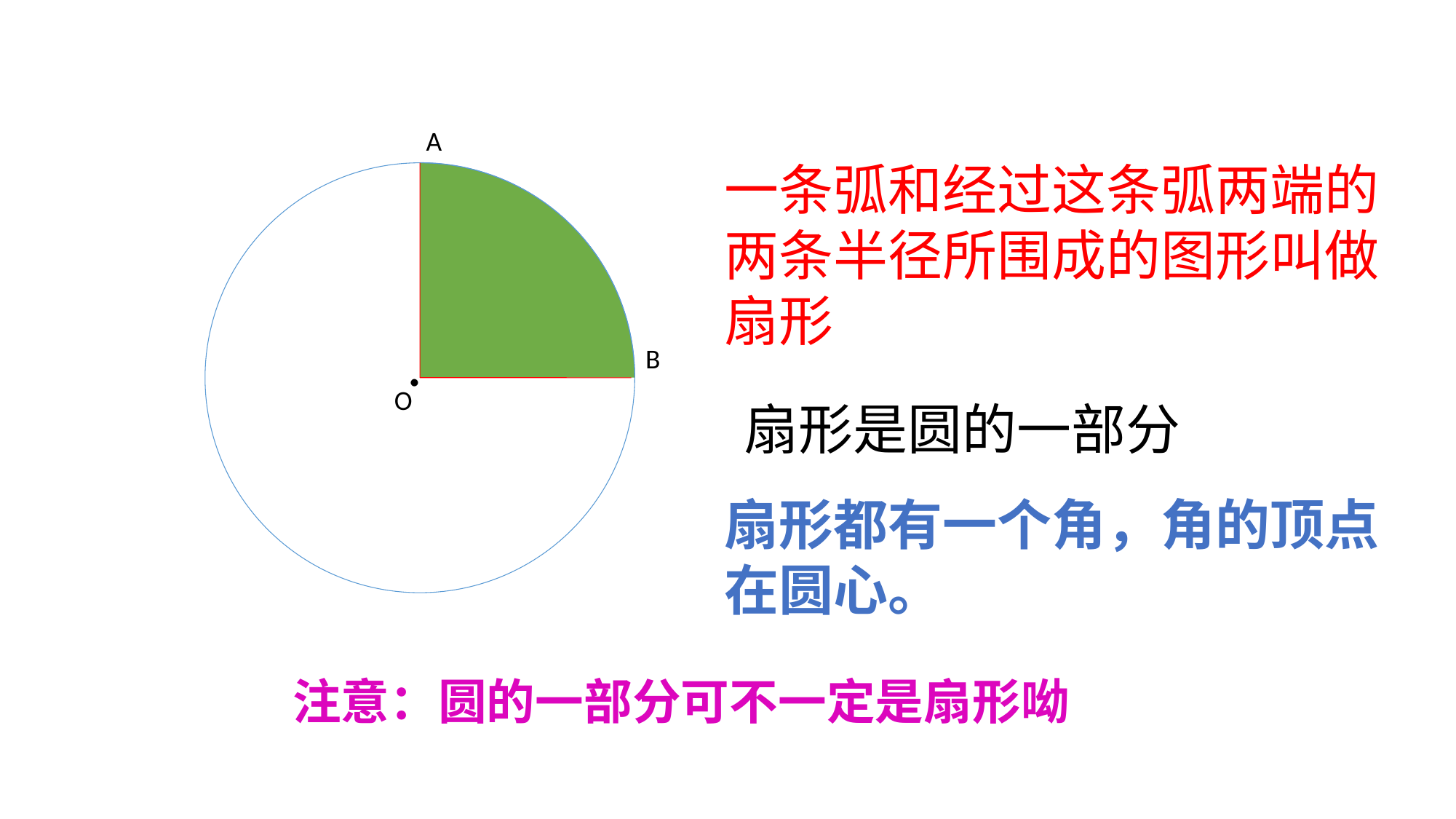

#

A
一条弧和经过这条弧两端的
两条半径所围成的图形叫做
扇形

.

B
O
扇形是圆的一部分
扇形都有一个角，角的顶点在圆心。
注意：圆的一部分可不一定是扇形呦